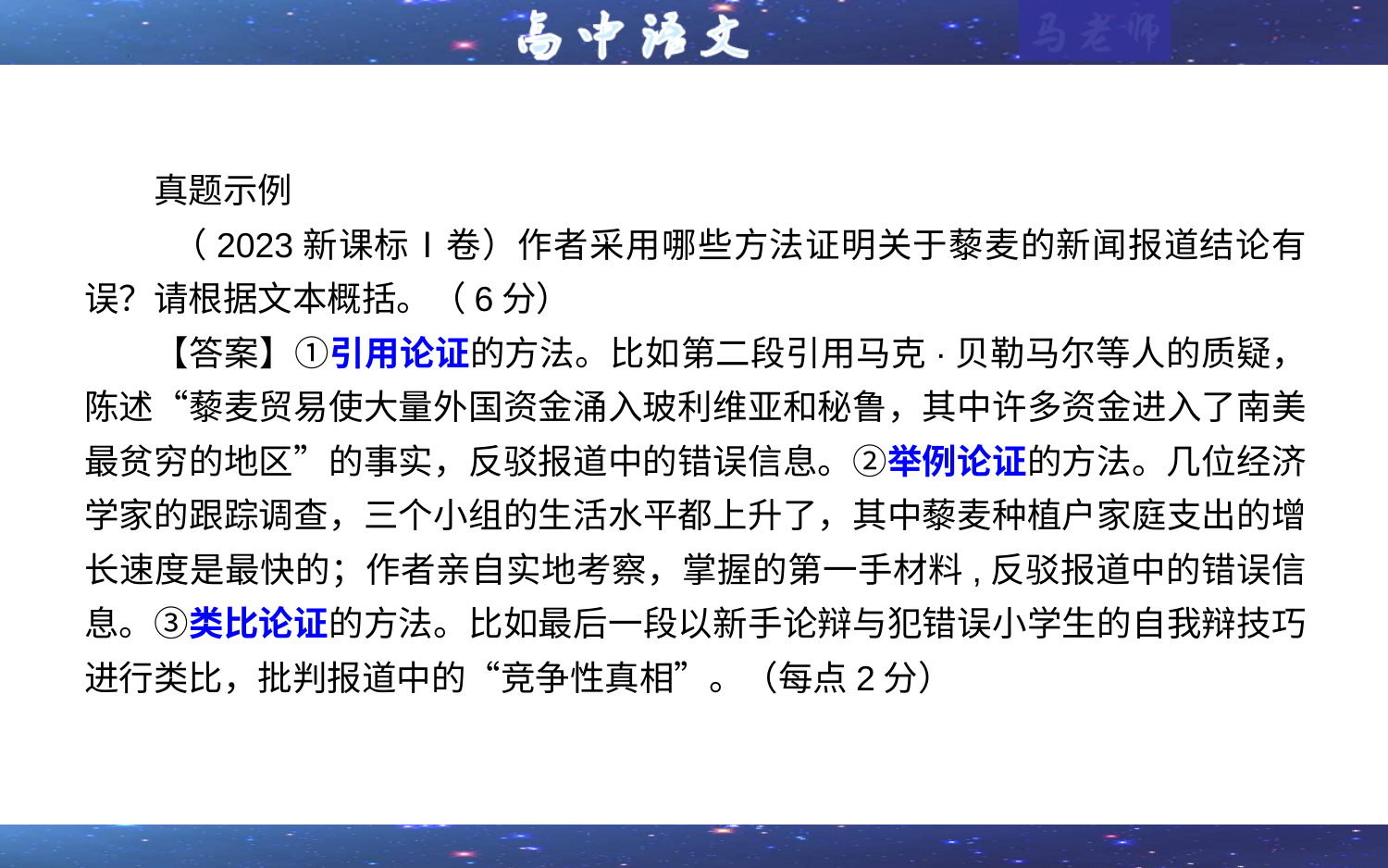

真题示例
 （2023新课标Ⅰ卷）作者采用哪些方法证明关于藜麦的新闻报道结论有误？请根据文本概括。（6分）
【答案】①引用论证的方法。比如第二段引用马克·贝勒马尔等人的质疑，陈述“藜麦贸易使大量外国资金涌入玻利维亚和秘鲁，其中许多资金进入了南美最贫穷的地区”的事实，反驳报道中的错误信息。②举例论证的方法。几位经济学家的跟踪调查，三个小组的生活水平都上升了，其中藜麦种植户家庭支出的增长速度是最快的；作者亲自实地考察，掌握的第一手材料,反驳报道中的错误信息。③类比论证的方法。比如最后一段以新手论辩与犯错误小学生的自我辩技巧进行类比，批判报道中的“竞争性真相”。（每点2分）